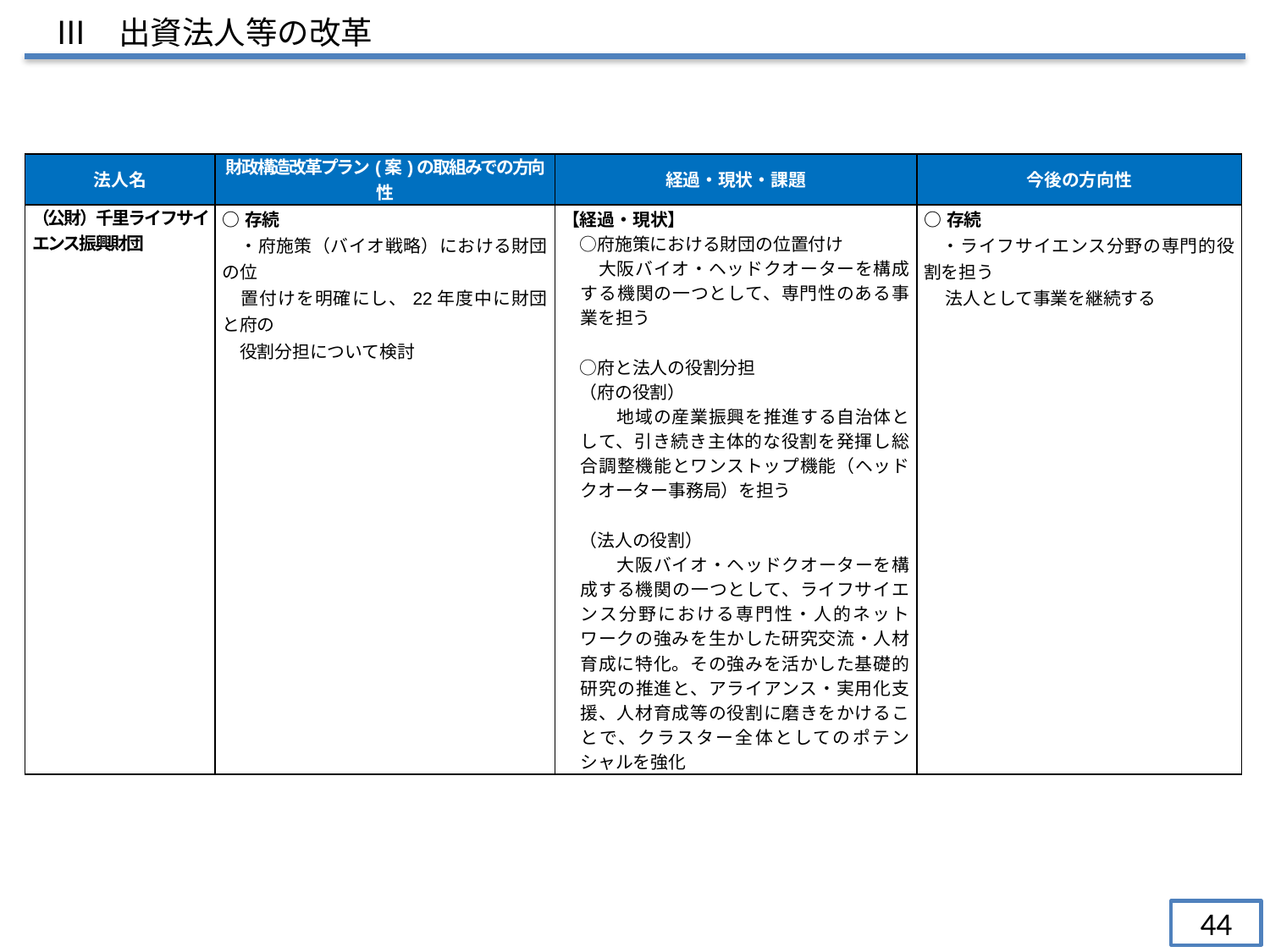

Ⅲ　出資法人等の改革
| 法人名 | 財政構造改革プラン(案)の取組みでの方向性 | 経過・現状・課題 | 今後の方向性 |
| --- | --- | --- | --- |
| （公財）千里ライフサイエンス振興財団 | ○存続 　・府施策（バイオ戦略）における財団の位 　置付けを明確にし、22年度中に財団と府の 　役割分担について検討 | 【経過・現状】 　○府施策における財団の位置付け 　　大阪バイオ・ヘッドクオーターを構成する機関の一つとして、専門性のある事業を担う 　○府と法人の役割分担 　（府の役割） 　　　地域の産業振興を推進する自治体として、引き続き主体的な役割を発揮し総合調整機能とワンストップ機能（ヘッドクオーター事務局）を担う 　　　 　（法人の役割） 　　　大阪バイオ・ヘッドクオーターを構成する機関の一つとして、ライフサイエンス分野における専門性・人的ネットワークの強みを生かした研究交流・人材育成に特化。その強みを活かした基礎的研究の推進と、アライアンス・実用化支援、人材育成等の役割に磨きをかけることで、クラスター全体としてのポテンシャルを強化 | ○存続 　・ライフサイエンス分野の専門的役割を担う 　 法人として事業を継続する |
44